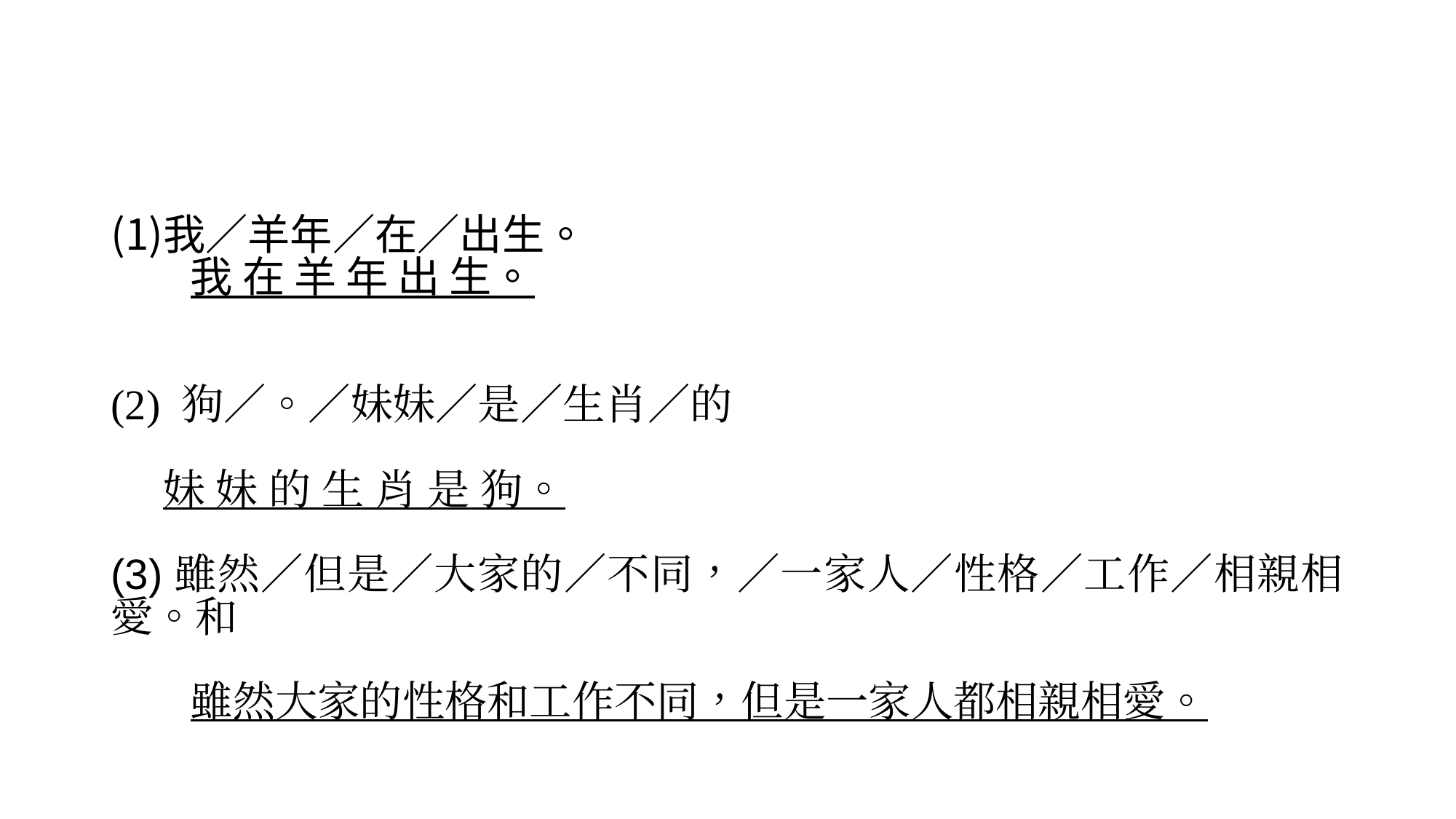

#

我／羊年／在／出生。
我 在 羊 年 出 生。

(2) 狗／。／妹妹／是／生肖／的

    妹 妹 的 生 肖 是 狗。

(3)雖然／但是／大家的／不同，／一家人／性格／工作／相親相愛。和

雖然大家的性格和工作不同，但是一家人都相親相愛。